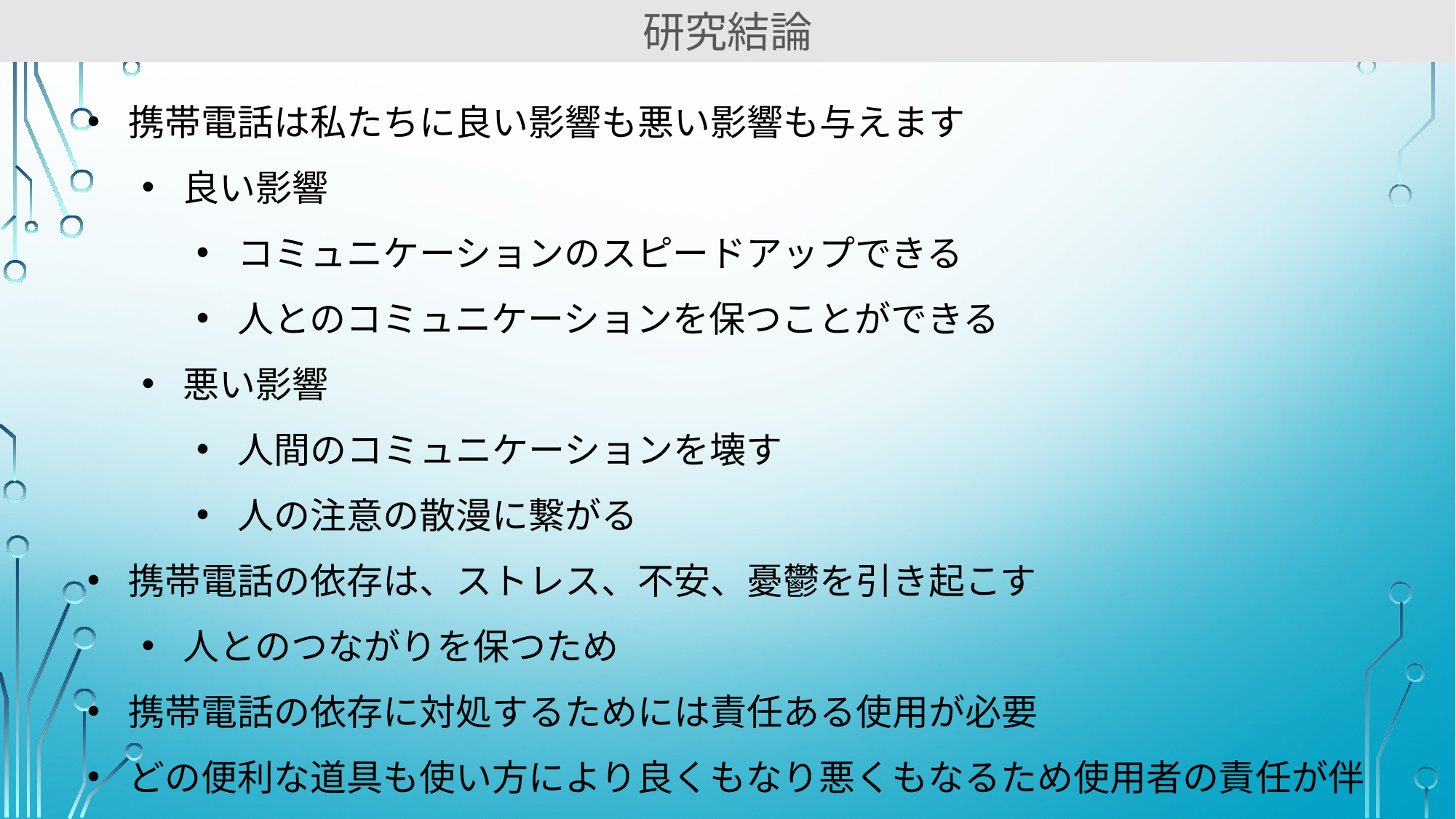

研究結論
携帯電話は私たちに良い影響も悪い影響も与えます
良い影響
コミュニケーションのスピードアップできる
人とのコミュニケーションを保つことができる
悪い影響
人間のコミュニケーションを壊す
人の注意の散漫に繋がる
携帯電話の依存は、ストレス、不安、憂鬱を引き起こす
人とのつながりを保つため
携帯電話の依存に対処するためには責任ある使用が必要
どの便利な道具も使い方により良くもなり悪くもなるため使用者の責任が伴う